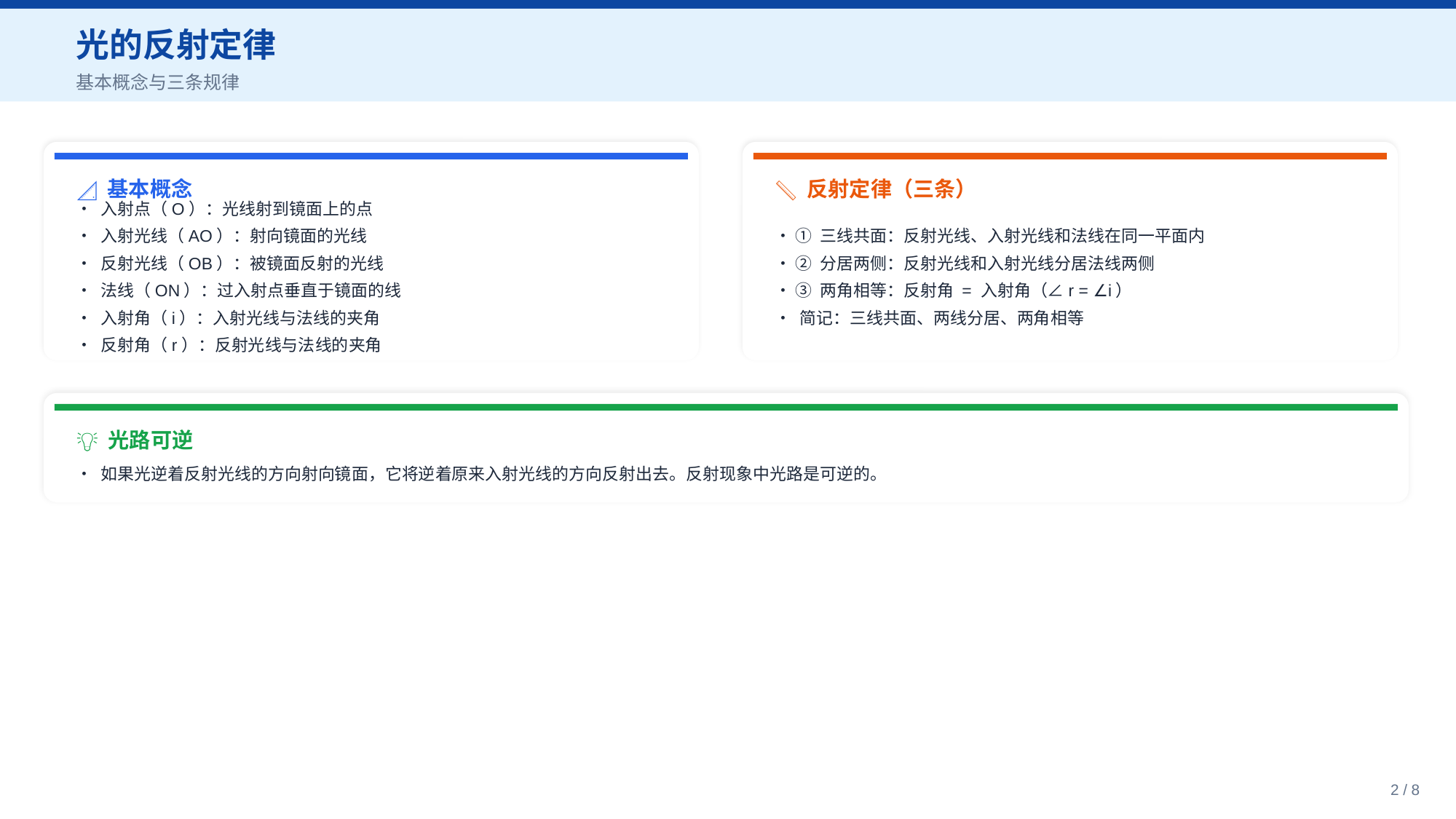

光的反射定律
基本概念与三条规律

📐 基本概念
📏 反射定律（三条）
• 入射点（O）：光线射到镜面上的点
• 入射光线（AO）：射向镜面的光线
• 反射光线（OB）：被镜面反射的光线
• 法线（ON）：过入射点垂直于镜面的线
• 入射角（i）：入射光线与法线的夹角
• 反射角（r）：反射光线与法线的夹角
• ① 三线共面：反射光线、入射光线和法线在同一平面内
• ② 分居两侧：反射光线和入射光线分居法线两侧
• ③ 两角相等：反射角 = 入射角（∠r = ∠i）
• 简记：三线共面、两线分居、两角相等

💡 光路可逆
• 如果光逆着反射光线的方向射向镜面，它将逆着原来入射光线的方向反射出去。反射现象中光路是可逆的。
2 / 8